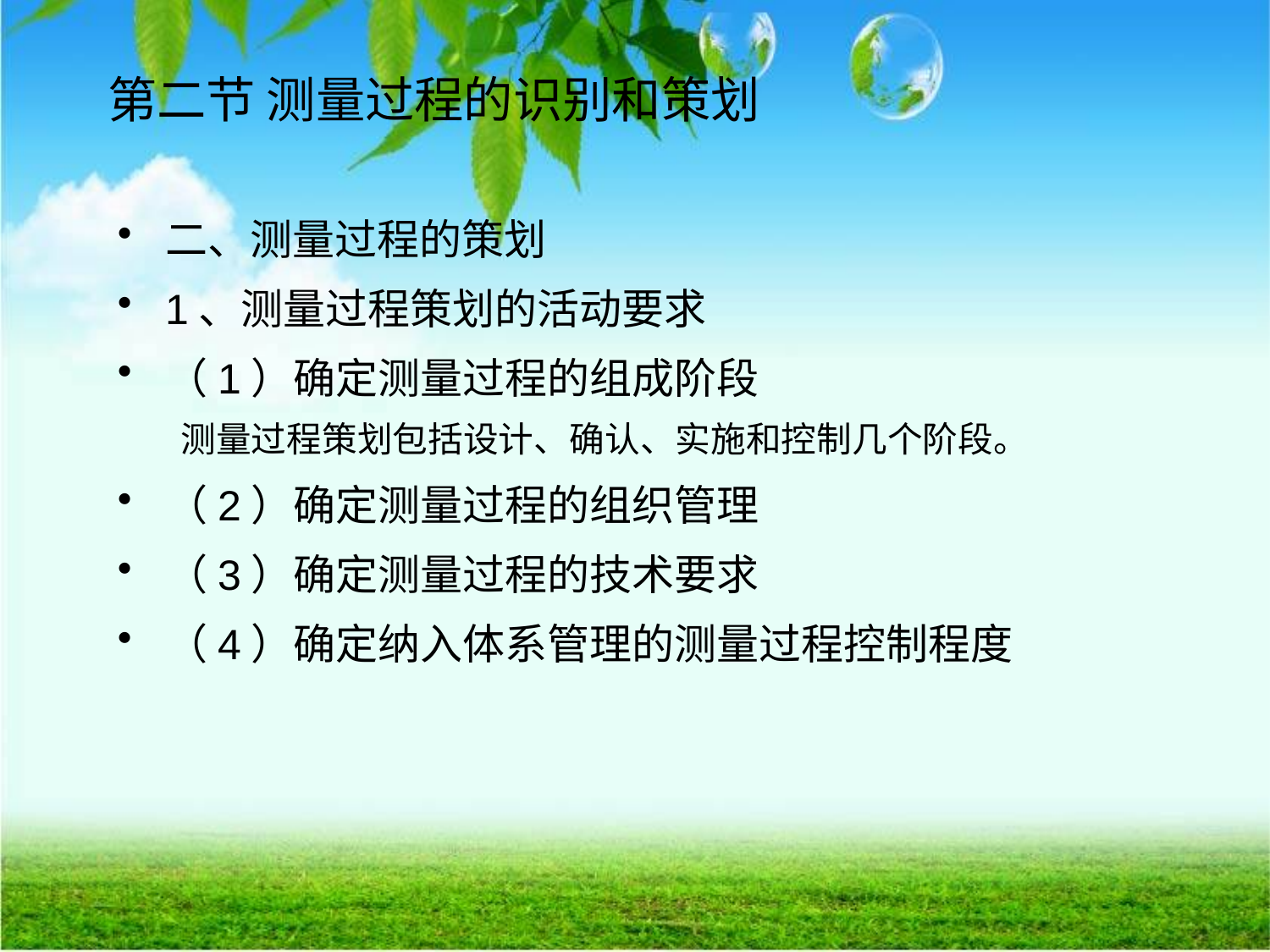

# 第二节 测量过程的识别和策划
二、测量过程的策划
1、测量过程策划的活动要求
（1）确定测量过程的组成阶段
       测量过程策划包括设计、确认、实施和控制几个阶段。
（2）确定测量过程的组织管理
（3）确定测量过程的技术要求
（4）确定纳入体系管理的测量过程控制程度